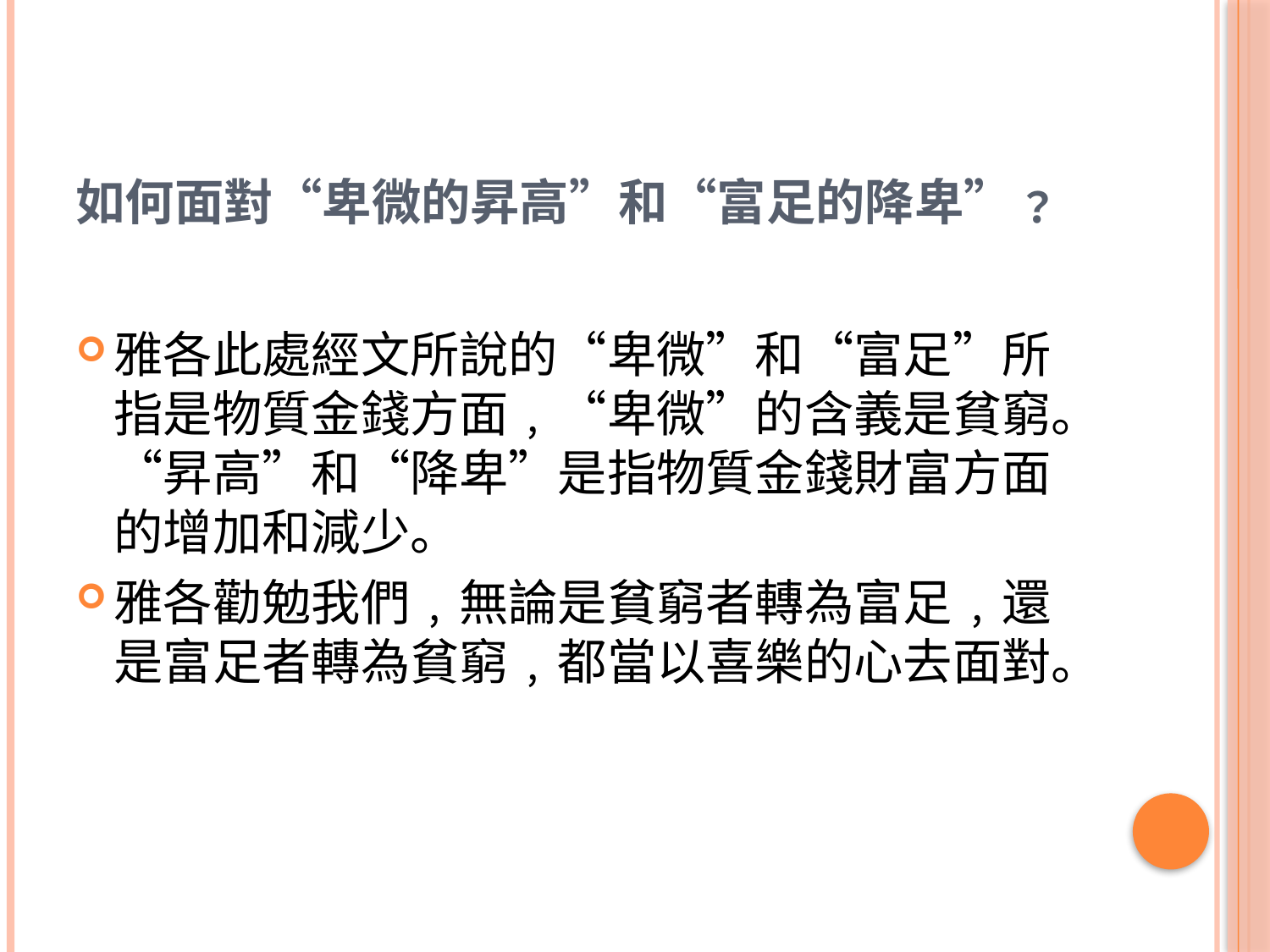

# 如何面對“卑微的昇高”和“富足的降卑”﹖

雅各此處經文所說的“卑微”和“富足”所指是物質金錢方面﹐“卑微”的含義是貧窮。“昇高”和“降卑”是指物質金錢財富方面的增加和減少。
雅各勸勉我們﹐無論是貧窮者轉為富足﹐還是富足者轉為貧窮﹐都當以喜樂的心去面對。